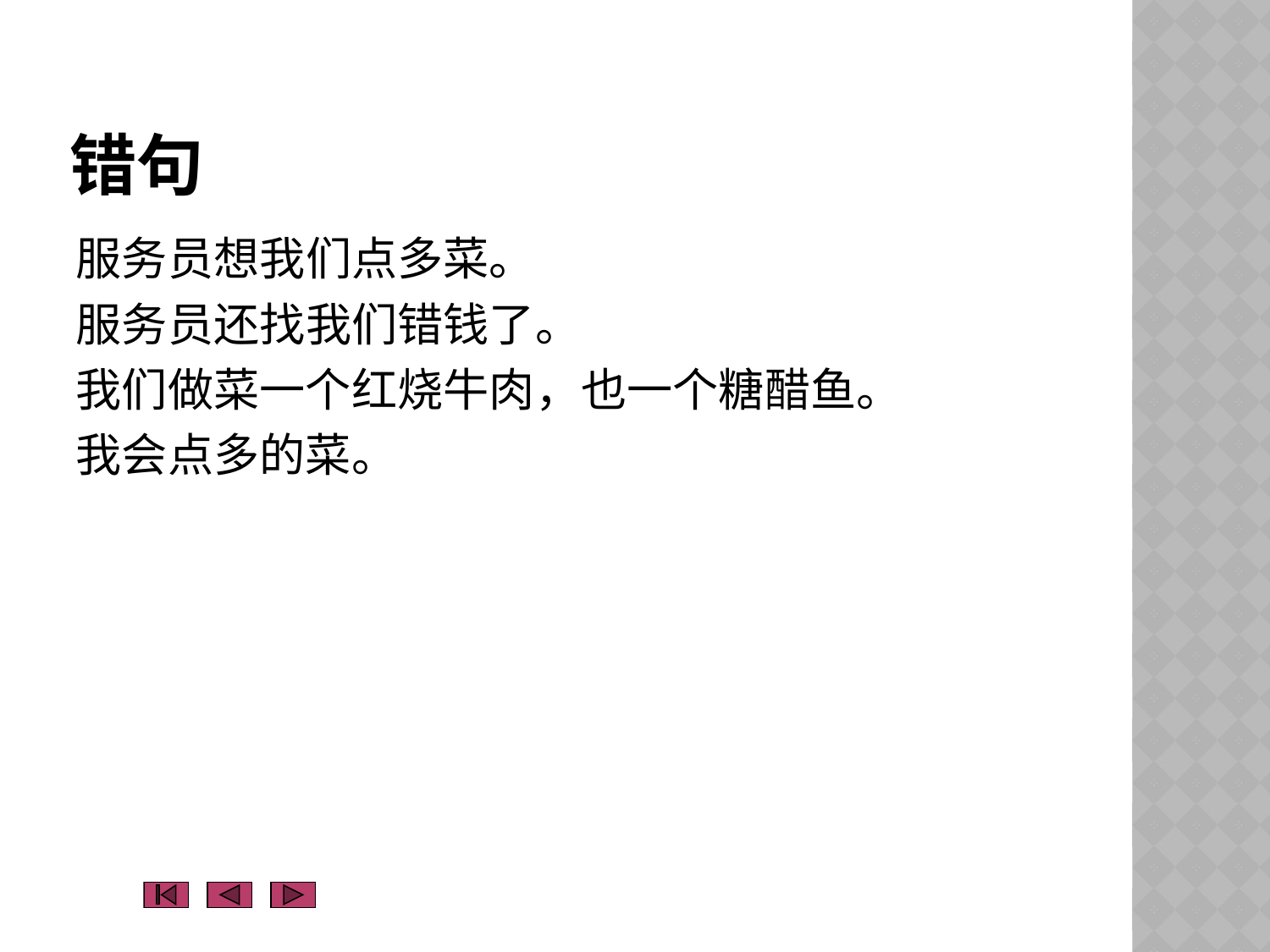

# 错句
服务员想我们点多菜。
服务员还找我们错钱了。
我们做菜一个红烧牛肉，也一个糖醋鱼。
我会点多的菜。